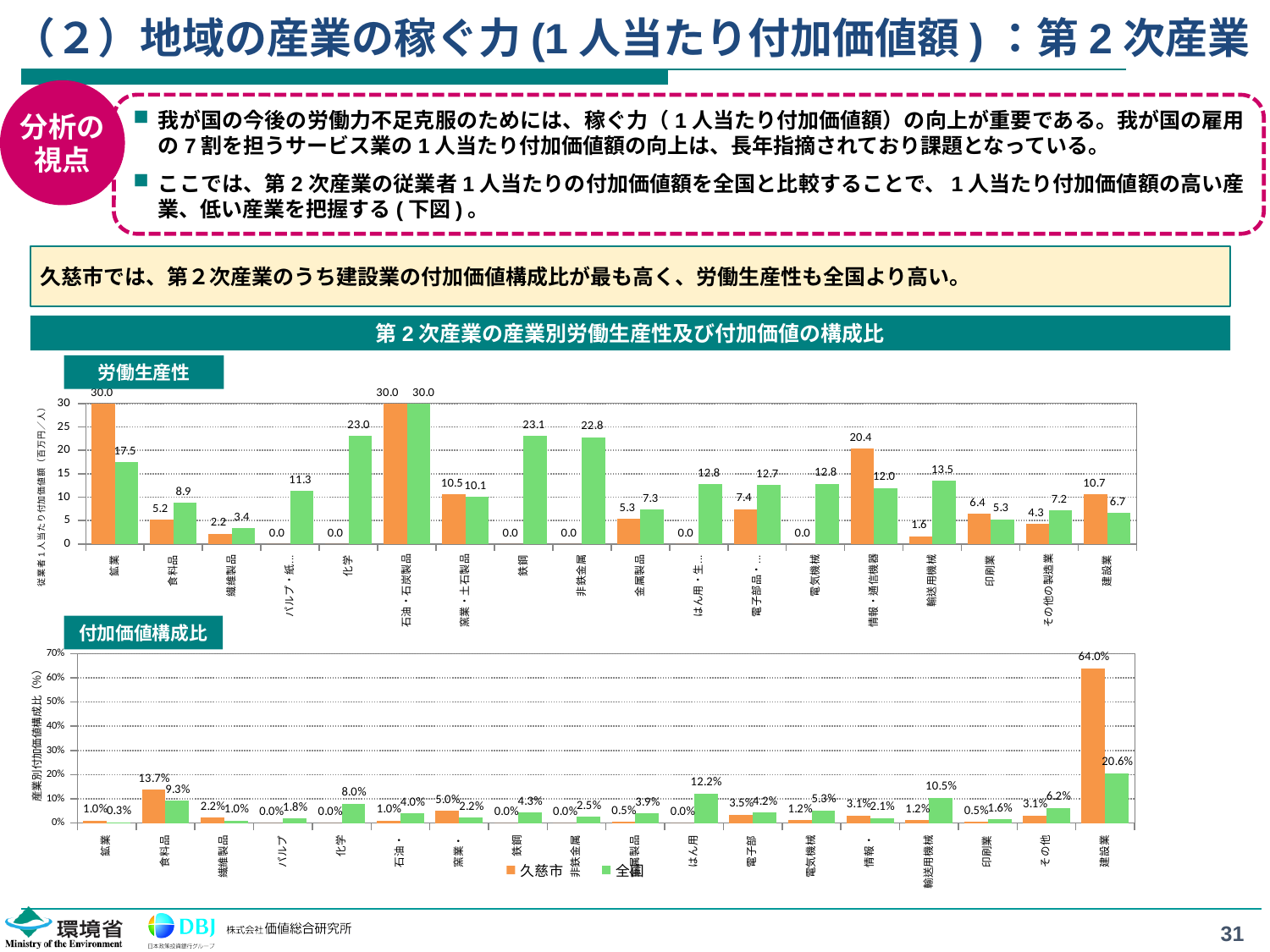

# （２）地域の産業の稼ぐ力(1人当たり付加価値額)：第2次産業
分析の
視点
我が国の今後の労働力不足克服のためには、稼ぐ力（1人当たり付加価値額）の向上が重要である。我が国の雇用の7割を担うサービス業の1人当たり付加価値額の向上は、長年指摘されており課題となっている。
ここでは、第2次産業の従業者1人当たりの付加価値額を全国と比較することで、1人当たり付加価値額の高い産業、低い産業を把握する(下図)。
久慈市では、第２次産業のうち建設業の付加価値構成比が最も高く、労働生産性も全国より高い。
第2次産業の産業別労働生産性及び付加価値の構成比
労働生産性

### Chart

| Category | 久慈市 | 全国 |
|---|---|---|
| 鉱業 | 30.0 | 17.453688649686583 |
| 食料品 | 5.161175983912237 | 8.86421422278539 |
| 繊維製品 | 2.2010121471596973 | 3.424133177809067 |
| パルプ・紙・紙加工品 | 0.0 | 11.346228382903876 |
| 化学 | 0.0 | 23.040211575710472 |
| 石油・石炭製品 | 30.0 | 30.0 |
| 窯業・土石製品 | 10.544451053079127 | 10.104490556898948 |
| 鉄鋼 | 0.0 | 23.134231011983985 |
| 非鉄金属 | 0.0 | 22.79598431757209 |
| 金属製品 | 5.318258785094004 | 7.311156170555534 |
| はん用・生産用・業務用機械 | 0.0 | 12.778727645824652 |
| 電子部品・デバイス | 7.446796523452176 | 12.651389461224516 |
| 電気機械 | 0.0 | 12.84619924992924 |
| 情報・通信機器 | 20.415003430993995 | 11.968889522191963 |
| 輸送用機械 | 1.6385529530225045 | 13.484672282136355 |
| 印刷業 | 6.424234318078257 | 5.281163842919797 |
| その他の製造業 | 4.25162569372134 | 7.1514936429232865 |
| 建設業 | 10.691189875942507 | 6.693630075236234 |
付加価値構成比

### Chart

| Category | 久慈市 | 全国 |
|---|---|---|
| 鉱業 | 0.009921313489445357 | 0.0026447436408157435 |
| 食料品 | 0.13686650889525376 | 0.09292310910117935 |
| 繊維製品 | 0.021517965877001066 | 0.010029247672260957 |
| パルプ・紙・紙加工品 | 0.0 | 0.01804328875660582 |
| 化学 | 0.0 | 0.08048442016197323 |
| 石油・石炭製品 | 0.010297931423588208 | 0.03961336104672405 |
| 窯業・土石製品 | 0.049997062509928046 | 0.021687035458416496 |
| 鉄鋼 | 0.0 | 0.04336300620379941 |
| 非鉄金属 | 0.0 | 0.025294373587304304 |
| 金属製品 | 0.005329323783635211 | 0.03938287480331267 |
| はん用・生産用・業務用機械 | 0.0 | 0.12158596552063401 |
| 電子部品・デバイス | 0.034581344316256125 | 0.042374379837201055 |
| 電気機械 | 0.012486635051851243 | 0.05261278517512476 |
| 情報・通信機器 | 0.030935698789736333 | 0.02099144861636011 |
| 輸送用機械 | 0.011814117359606073 | 0.105034989187787 |
| 印刷業 | 0.005338497870970706 | 0.01586158165852399 |
| その他の製造業 | 0.030654611937982718 | 0.06233517653526188 |
| 建設業 | 0.6402589886947452 | 0.20573821303671505 |
31